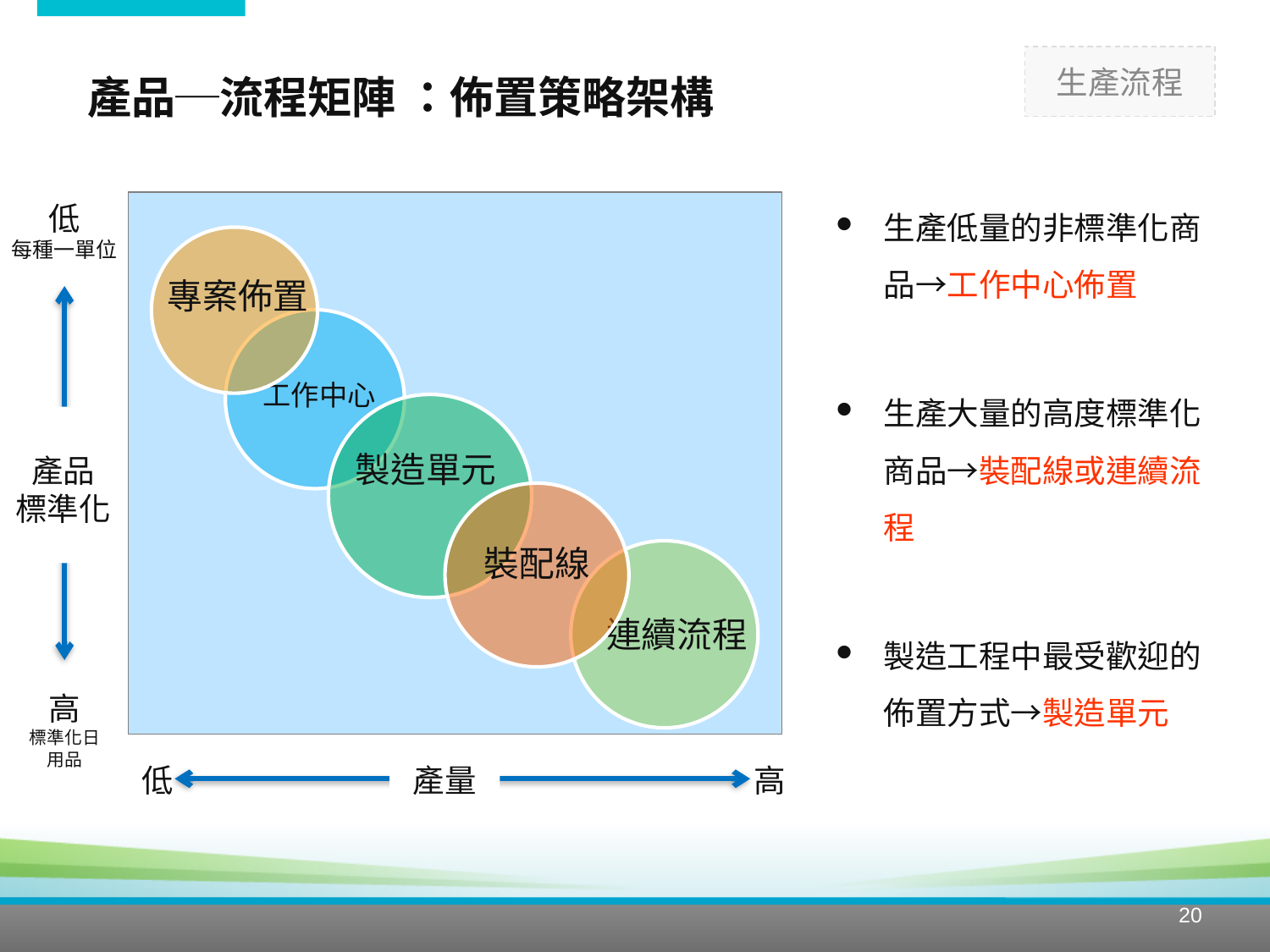

產品─流程矩陣 ：佈置策略架構
生產低量的非標準化商品→工作中心佈置

生產大量的高度標準化商品→裝配線或連續流程

製造工程中最受歡迎的佈置方式→製造單元

低
每種一單位

工作中心
製造單元
連續流程
裝配線
專案佈置

產品
標準化

高
標準化日
用品
低
產量
高
20